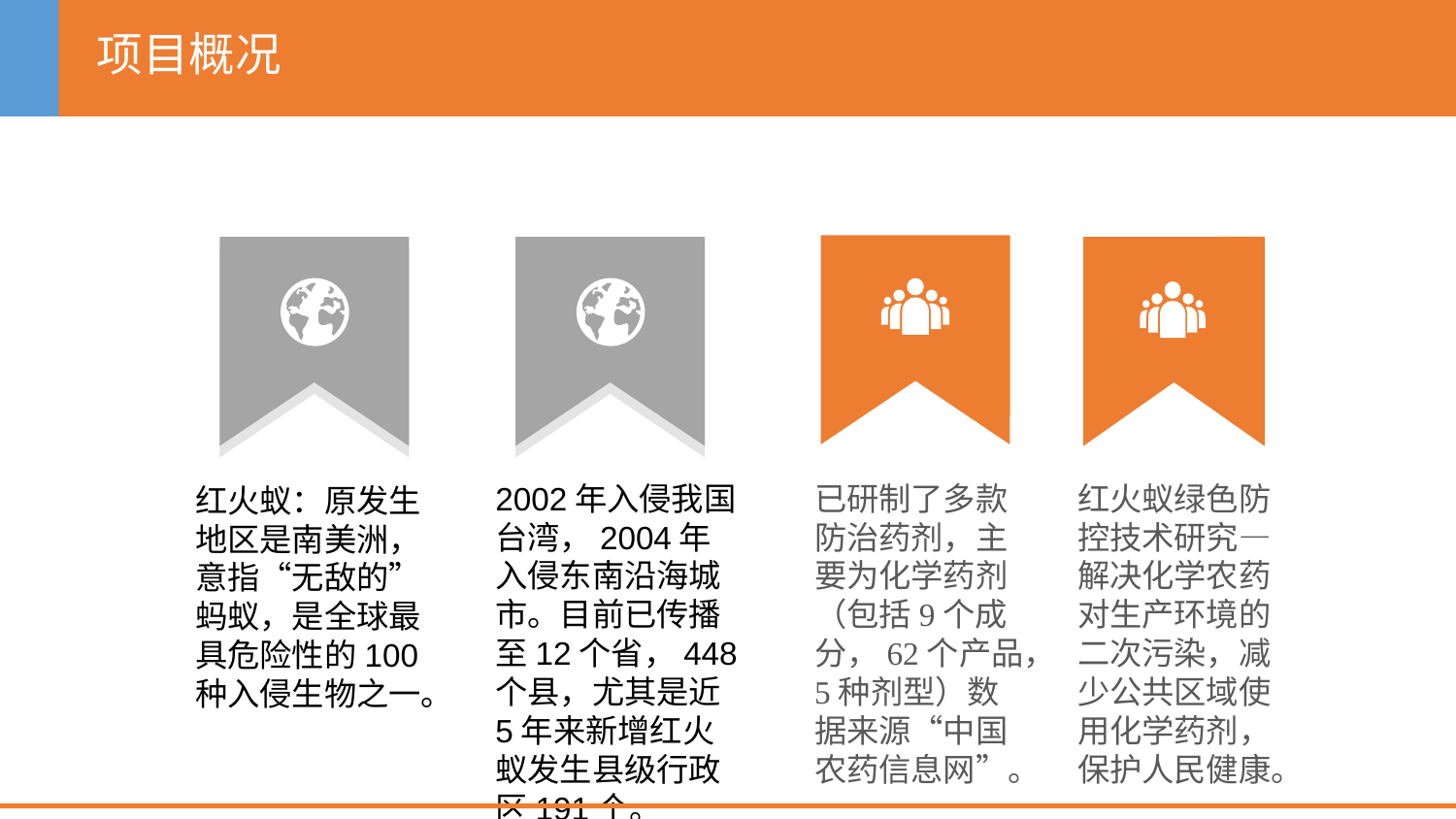

项目概况

2002年入侵我国台湾，2004年入侵东南沿海城市。目前已传播至12个省，448个县，尤其是近5年来新增红火蚁发生县级行政区191个。
已研制了多款防治药剂，主要为化学药剂（包括9个成分，62个产品，5种剂型）数据来源“中国农药信息网”。
红火蚁绿色防控技术研究—解决化学农药对生产环境的二次污染，减少公共区域使用化学药剂，保护人民健康。
红火蚁：原发生地区是南美洲，意指“无敌的”蚂蚁，是全球最具危险性的100种入侵生物之一。